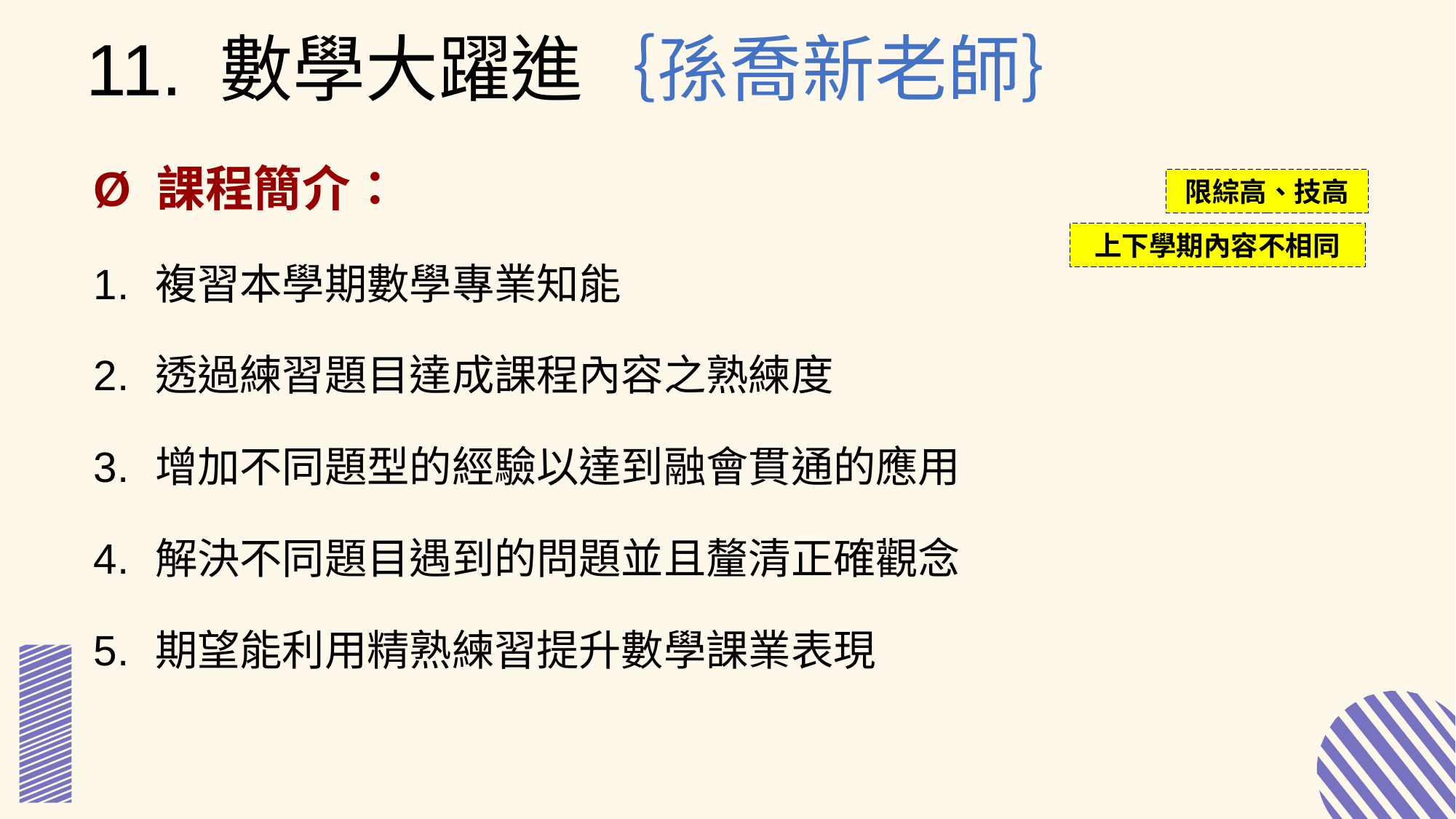

11. 數學大躍進｛孫喬新老師｝
Ø 課程簡介：
複習本學期數學專業知能
透過練習題目達成課程內容之熟練度
增加不同題型的經驗以達到融會貫通的應用
解決不同題目遇到的問題並且釐清正確觀念
期望能利用精熟練習提升數學課業表現
限綜高、技高
上下學期內容不相同